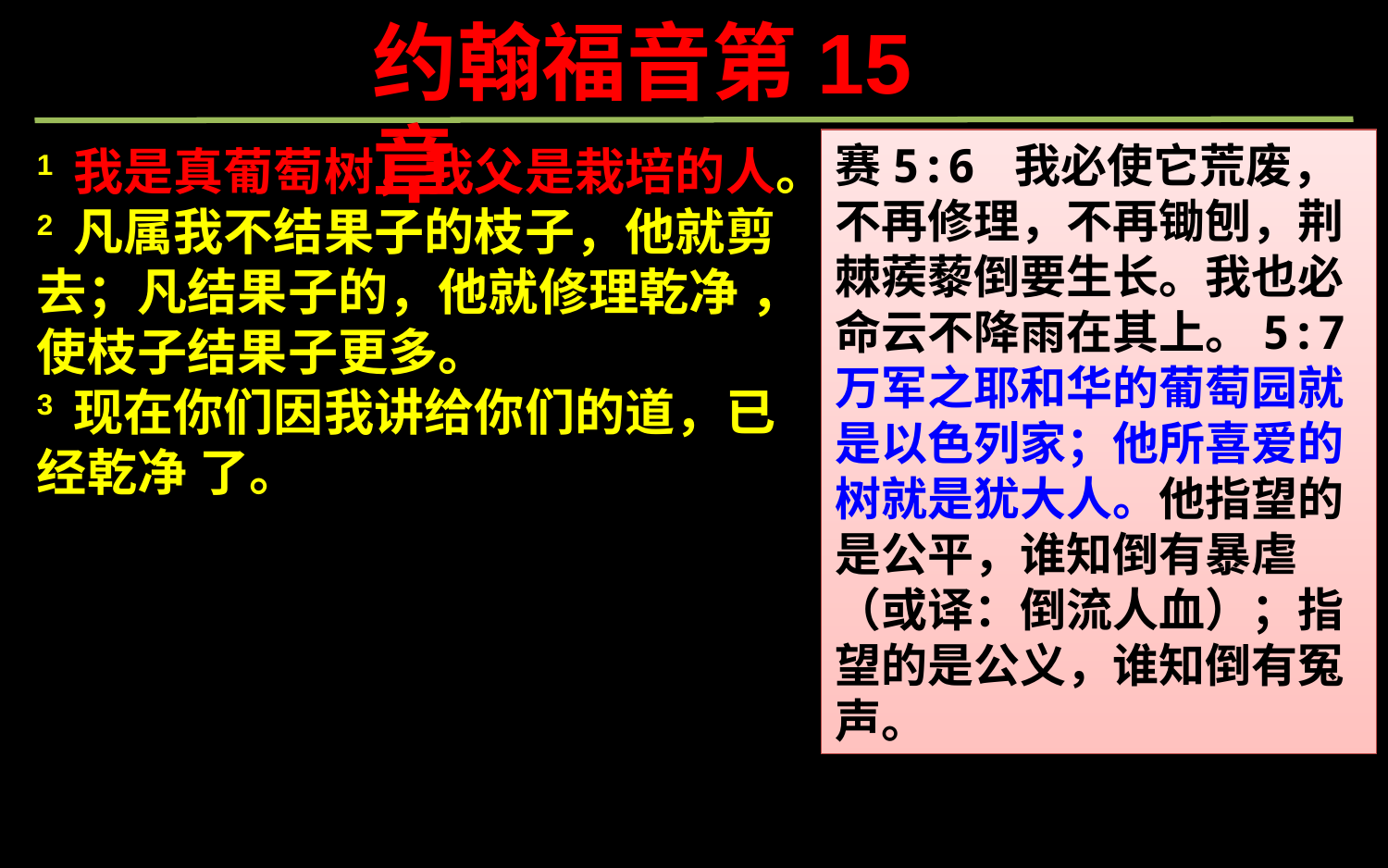

约翰福音第15章
赛5:6 我必使它荒废，不再修理，不再锄刨，荆棘蒺藜倒要生长。我也必命云不降雨在其上。5:7 万军之耶和华的葡萄园就是以色列家；他所喜爱的树就是犹大人。他指望的是公平，谁知倒有暴虐（或译：倒流人血）；指望的是公义，谁知倒有冤声。
1 我是真葡萄树，我父是栽培的人。
2 凡属我不结果子的枝子，他就剪去；凡结果子的，他就修理乾净 ，使枝子结果子更多。
3 现在你们因我讲给你们的道，已经乾净 了。